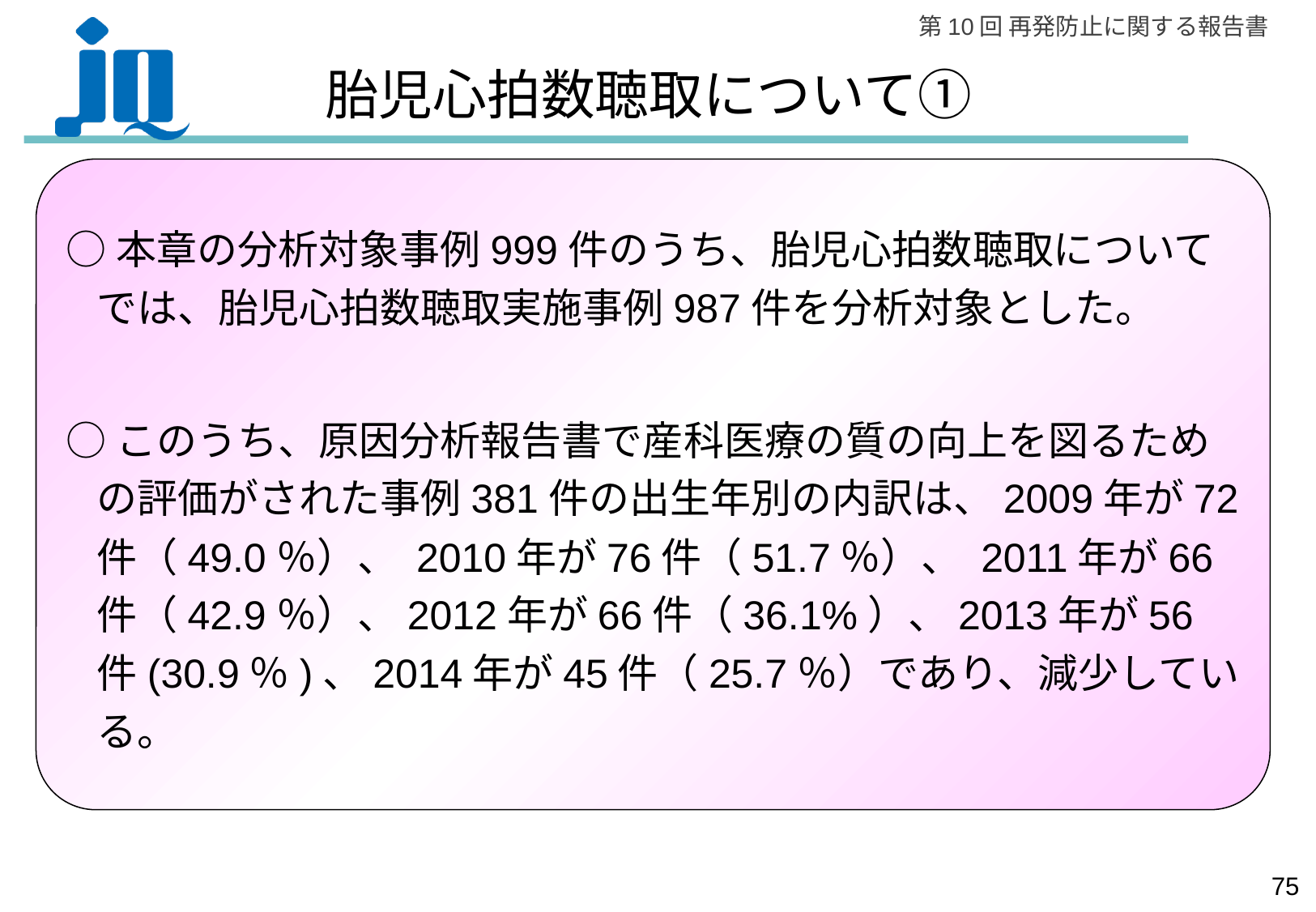

# 胎児心拍数聴取について①
○本章の分析対象事例999件のうち、胎児心拍数聴取についてでは、胎児心拍数聴取実施事例987件を分析対象とした。

○このうち、原因分析報告書で産科医療の質の向上を図るための評価がされた事例381件の出生年別の内訳は、2009年が72件（49.0％）、 2010年が76件（51.7％）、 2011年が66件（42.9％）、2012年が66件（36.1%）、2013年が56件(30.9％)、2014年が45件（25.7％）であり、減少している。
75